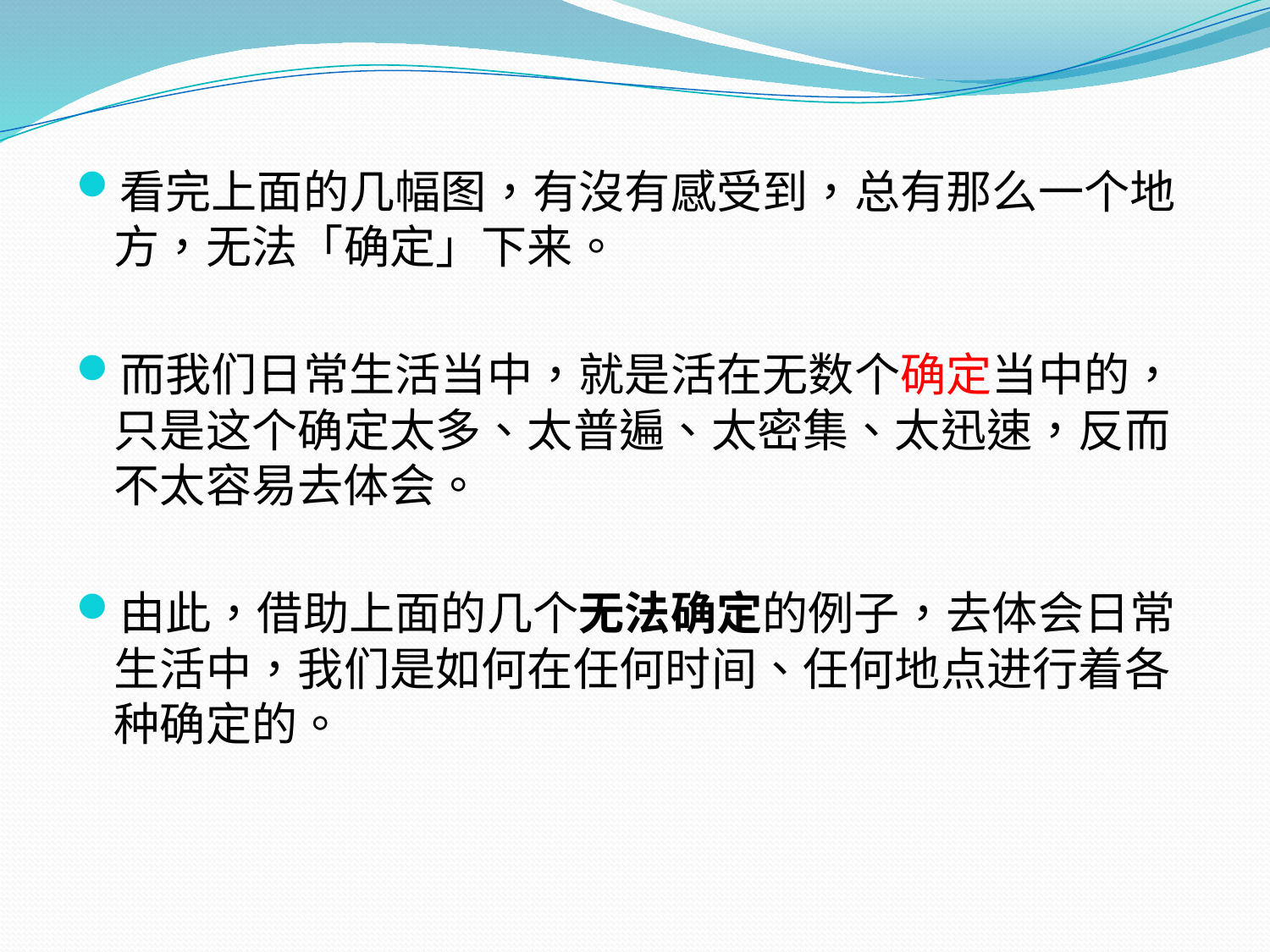

看完上面的几幅图，有沒有感受到，总有那么一个地方，无法「确定」下来。

而我们日常生活当中，就是活在无数个确定当中的，只是这个确定太多、太普遍、太密集、太迅速，反而不太容易去体会。

由此，借助上面的几个无法确定的例子，去体会日常生活中，我们是如何在任何时间、任何地点进行着各种确定的。